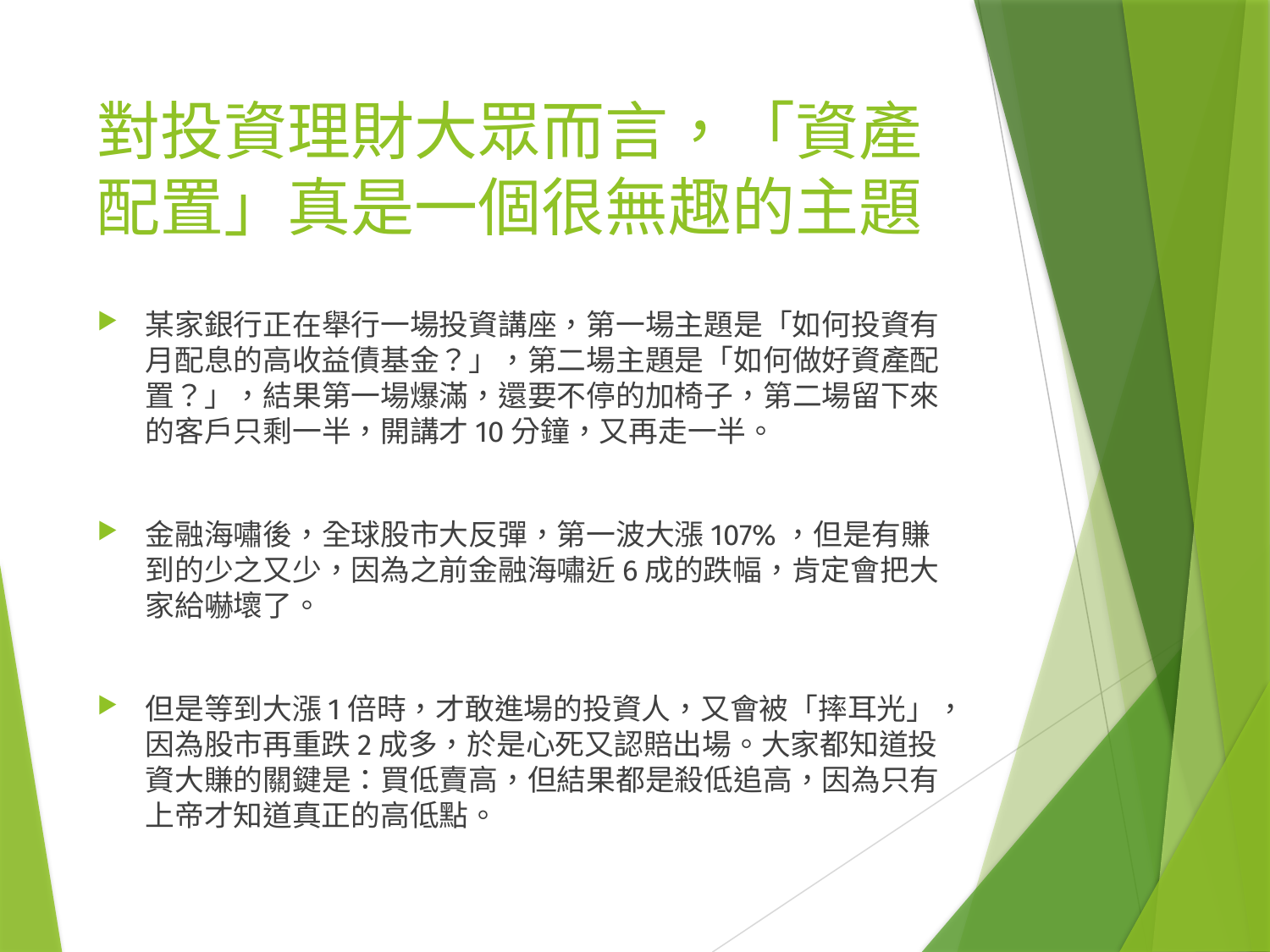

# 對投資理財大眾而言，「資產配置」真是一個很無趣的主題
某家銀行正在舉行一場投資講座，第一場主題是「如何投資有月配息的高收益債基金？」，第二場主題是「如何做好資產配置？」，結果第一場爆滿，還要不停的加椅子，第二場留下來的客戶只剩一半，開講才10分鐘，又再走一半。

金融海嘯後，全球股市大反彈，第一波大漲107%，但是有賺到的少之又少，因為之前金融海嘯近6成的跌幅，肯定會把大家給嚇壞了。

但是等到大漲1倍時，才敢進場的投資人，又會被「摔耳光」，因為股市再重跌2成多，於是心死又認賠出場。大家都知道投資大賺的關鍵是：買低賣高，但結果都是殺低追高，因為只有上帝才知道真正的高低點。